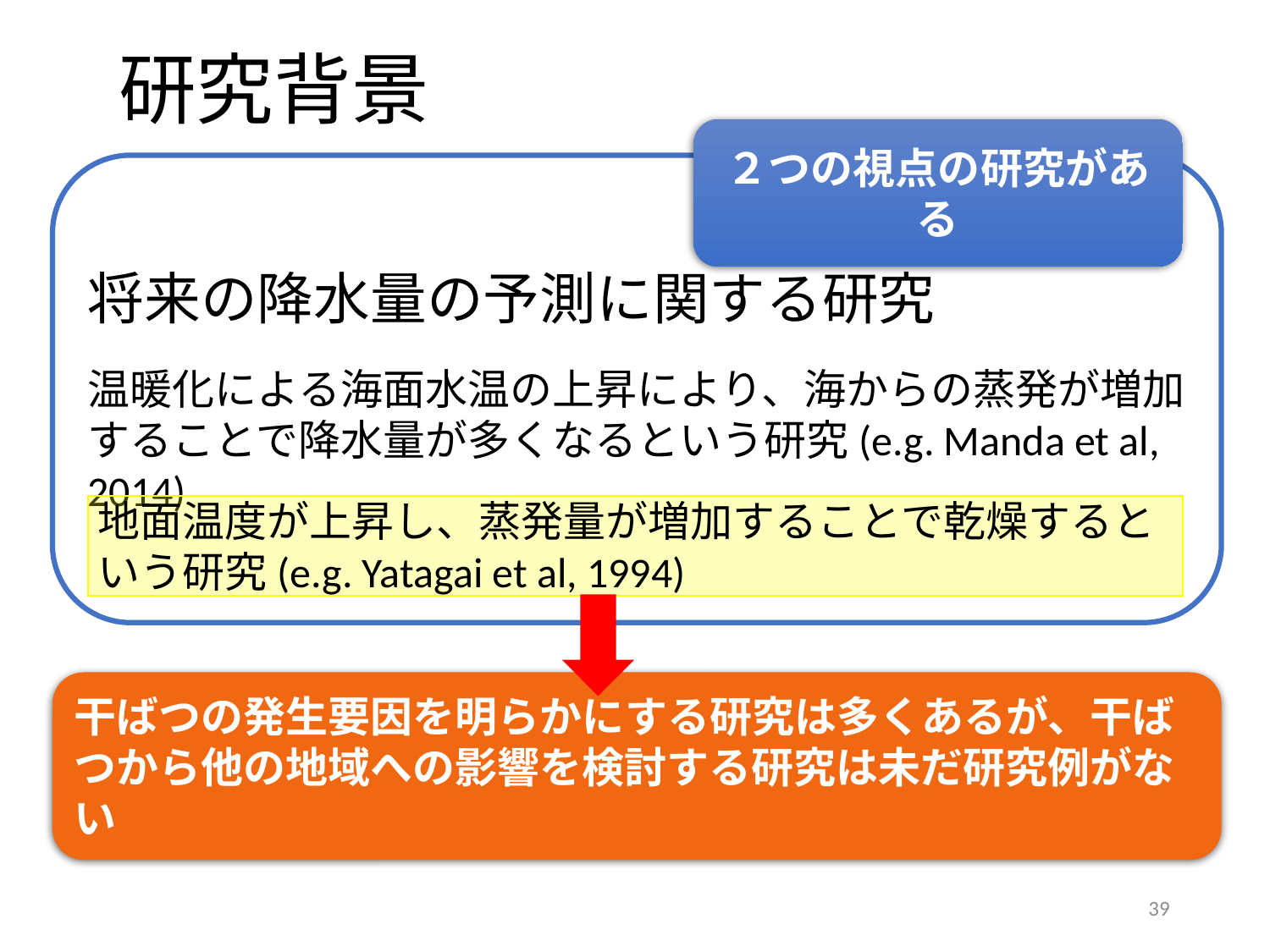

# 研究背景
２つの視点の研究がある
将来の降水量の予測に関する研究

温暖化による海面水温の上昇により、海からの蒸発が増加することで降水量が多くなるという研究(e.g. Manda et al, 2014)
地面温度が上昇し、蒸発量が増加することで乾燥するという研究(e.g. Yatagai et al, 1994)

干ばつの発生要因を明らかにする研究は多くあるが、干ばつから他の地域への影響を検討する研究は未だ研究例がない
39